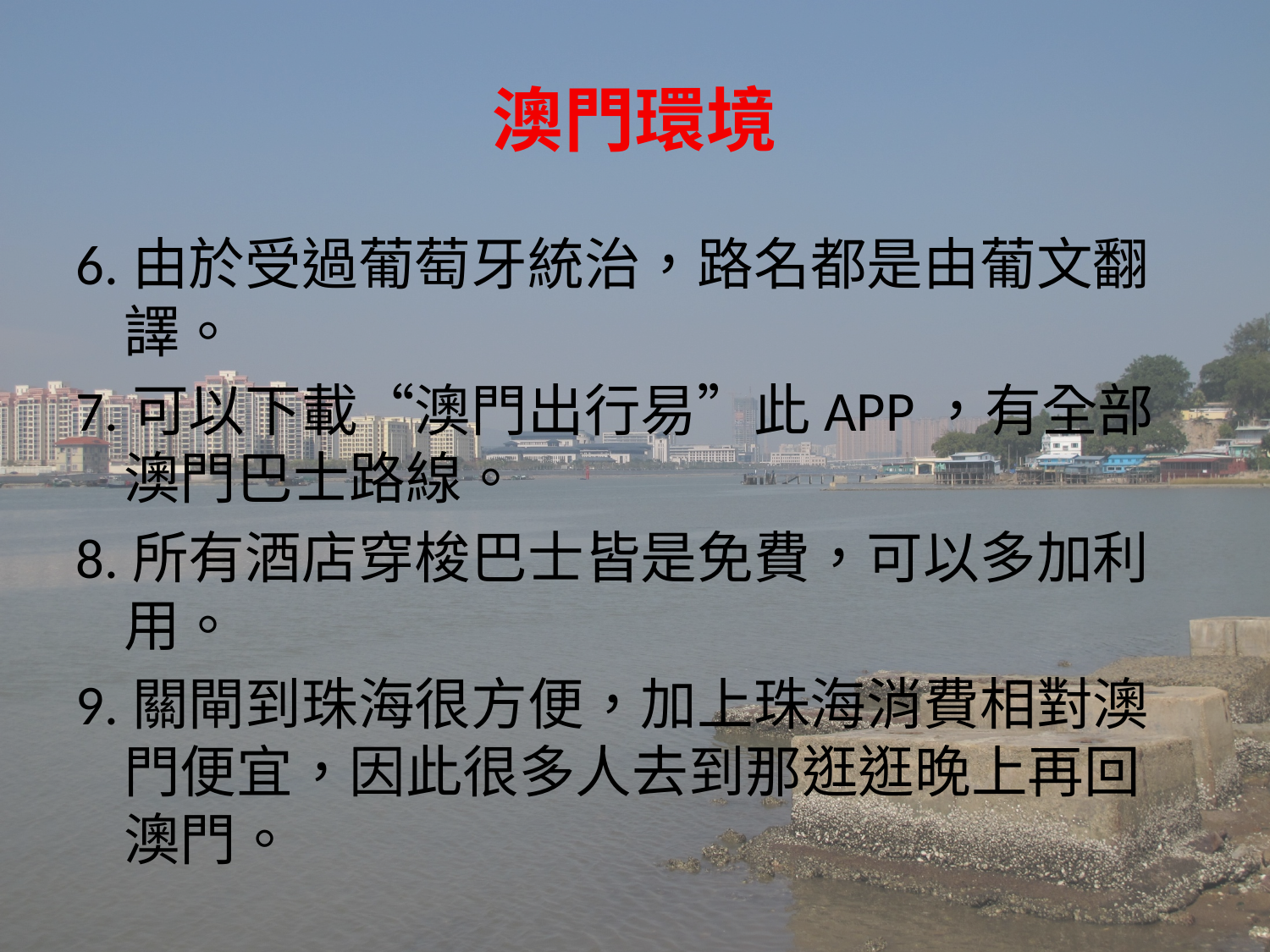

# 澳門環境
6.由於受過葡萄牙統治，路名都是由葡文翻譯。
7.可以下載“澳門出行易”此APP，有全部澳門巴士路線。
8.所有酒店穿梭巴士皆是免費，可以多加利用。
9.關閘到珠海很方便，加上珠海消費相對澳門便宜，因此很多人去到那逛逛晚上再回澳門。